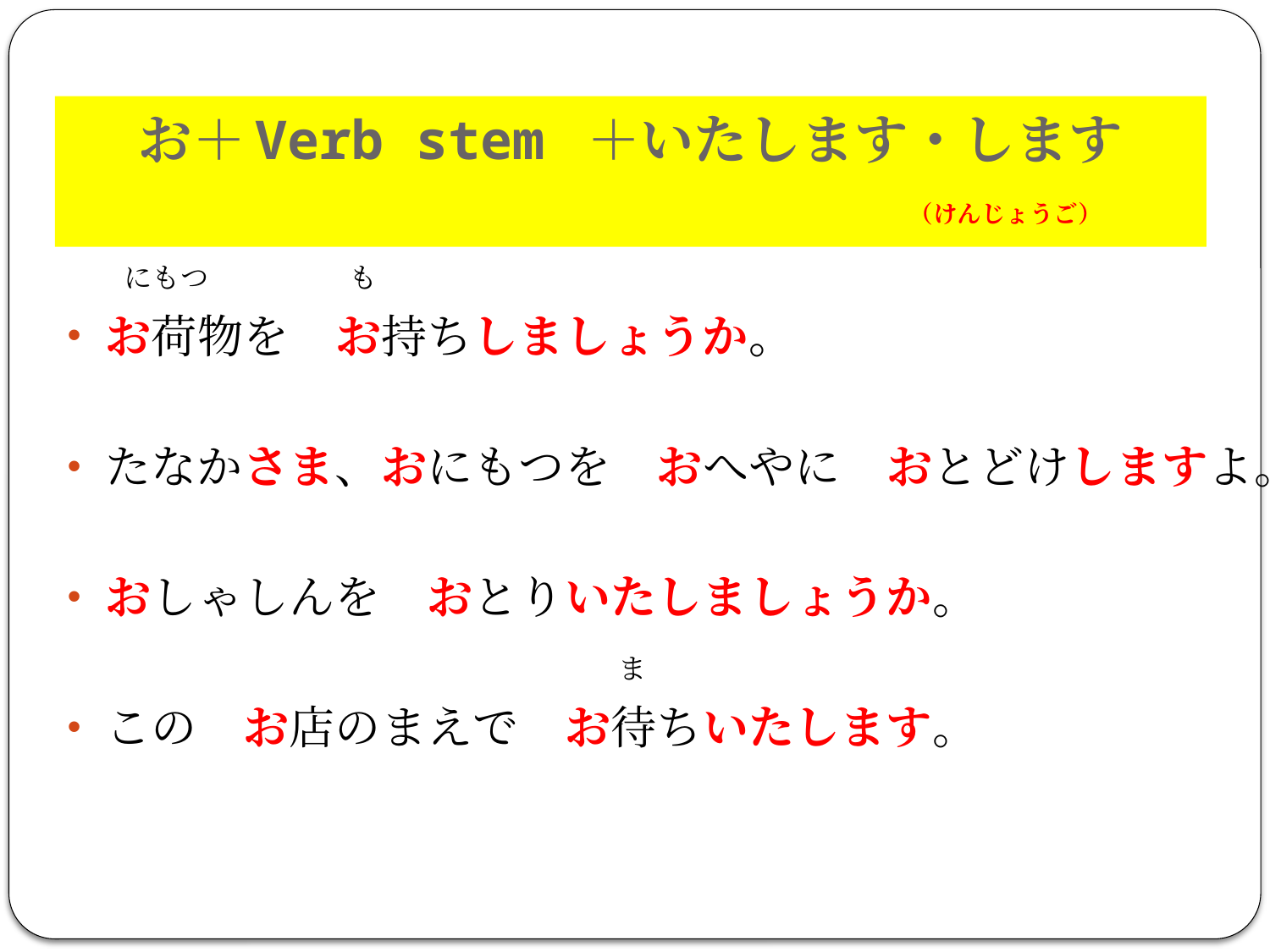

# お＋Verb stem ＋いたします・します 　　　　　　　　　　　　　　（けんじょうご）
    にもつ　　　　　も
お荷物を　お持ちしましょうか。

たなかさま、おにもつを　おへやに　おとどけしますよ。

おしゃしんを　おとりいたしましょうか。
　　　　　　　　　　　　ま
この　お店のまえで　お待ちいたします。